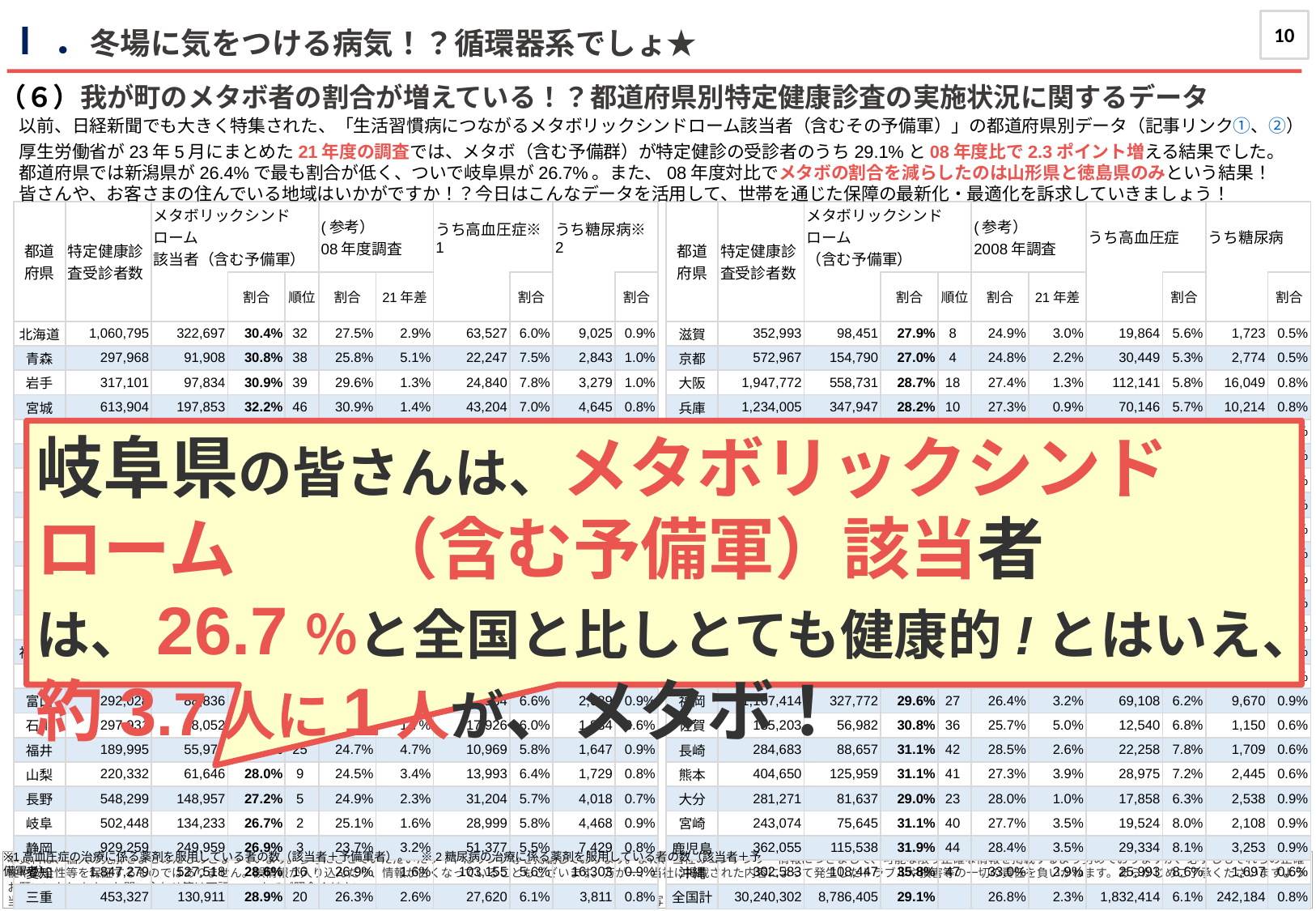

10
Ⅰ．冬場に気をつける病気！？循環器系でしょ★
journal
（６）我が町のメタボ者の割合が増えている！？都道府県別特定健康診査の実施状況に関するデータ
以前、日経新聞でも大きく特集された、「生活習慣病につながるメタボリックシンドローム該当者（含むその予備軍）」の都道府県別データ（記事リンク①、②）
厚生労働省が23年5月にまとめた21年度の調査では、メタボ（含む予備群）が特定健診の受診者のうち29.1%と08年度比で2.3ポイント増える結果でした。
都道府県では新潟県が26.4%で最も割合が低く、ついで岐阜県が26.7%。また、08年度対比でメタボの割合を減らしたのは山形県と徳島県のみという結果！
皆さんや、お客さまの住んでいる地域はいかがですか！？今日はこんなデータを活用して、世帯を通じた保障の最新化・最適化を訴求していきましょう！

| 都道 府県 | 特定健康診査受診者数 | メタボリックシンドローム 該当者（含む予備軍） |  |  | (参考） 08年度調査 |  | うち高血圧症※1 |  | うち糖尿病※2 |  |
| --- | --- | --- | --- | --- | --- | --- | --- | --- | --- | --- |
|  |  |  | 割合 | 順位 | 割合 | 21年差 |  | 割合 |  | 割合 |
| 北海道 | 1,060,795 | 322,697 | 30.4% | 32 | 27.5% | 2.9% | 63,527 | 6.0% | 9,025 | 0.9% |
| 青森 | 297,968 | 91,908 | 30.8% | 38 | 25.8% | 5.1% | 22,247 | 7.5% | 2,843 | 1.0% |
| 岩手 | 317,101 | 97,834 | 30.9% | 39 | 29.6% | 1.3% | 24,840 | 7.8% | 3,279 | 1.0% |
| 宮城 | 613,904 | 197,853 | 32.2% | 46 | 30.9% | 1.4% | 43,204 | 7.0% | 4,645 | 0.8% |
| 秋田 | 240,013 | 76,513 | 31.9% | 43 | 27.9% | 4.0% | 17,901 | 7.5% | 1,854 | 0.8% |
| 山形 | 315,667 | 86,853 | 27.5% | 7 | 27.8% | ▲0.3% | 22,135 | 7.0% | 2,686 | 0.9% |
| 福島 | 467,986 | 149,360 | 31.9% | 45 | 28.8% | 3.1% | 34,526 | 7.4% | 3,974 | 0.8% |
| 茨城 | 690,552 | 211,820 | 30.7% | 35 | 28.8% | 1.8% | 44,452 | 6.4% | 5,849 | 0.8% |
| 栃木 | 483,787 | 147,707 | 30.5% | 34 | 27.2% | 3.4% | 31,617 | 6.5% | 4,325 | 0.9% |
| 群馬 | 474,843 | 143,169 | 30.2% | 30 | 26.5% | 3.6% | 31,719 | 6.7% | 4,308 | 0.9% |
| 埼玉 | 1,745,269 | 519,262 | 29.8% | 28 | 27.1% | 2.7% | 106,841 | 6.1% | 13,496 | 0.8% |
| 千葉 | 1,471,828 | 443,723 | 30.1% | 29 | 27.1% | 3.1% | 90,632 | 6.2% | 11,573 | 0.8% |
| 東京 | 3,705,087 | 1,016,242 | 27.4% | 6 | 26.6% | 0.8% | 196,964 | 5.3% | 24,776 | 0.7% |
| 神奈川 | 2,169,278 | 619,135 | 28.5% | 15 | 26.3% | 2.3% | 118,276 | 5.5% | 15,041 | 0.7% |
| 新潟 | 608,183 | 160,660 | 26.4% | 1 | 24.8% | 1.6% | 35,548 | 5.8% | 4,385 | 0.7% |
| 富山 | 292,028 | 88,836 | 30.4% | 33 | 26.4% | 4.1% | 19,264 | 6.6% | 2,689 | 0.9% |
| 石川 | 297,931 | 88,052 | 29.6% | 26 | 27.9% | 1.7% | 17,926 | 6.0% | 1,834 | 0.6% |
| 福井 | 189,995 | 55,970 | 29.5% | 25 | 24.7% | 4.7% | 10,969 | 5.8% | 1,647 | 0.9% |
| 山梨 | 220,332 | 61,646 | 28.0% | 9 | 24.5% | 3.4% | 13,993 | 6.4% | 1,729 | 0.8% |
| 長野 | 548,299 | 148,957 | 27.2% | 5 | 24.9% | 2.3% | 31,204 | 5.7% | 4,018 | 0.7% |
| 岐阜 | 502,448 | 134,233 | 26.7% | 2 | 25.1% | 1.6% | 28,999 | 5.8% | 4,468 | 0.9% |
| 静岡 | 929,259 | 249,959 | 26.9% | 3 | 23.7% | 3.2% | 51,377 | 5.5% | 7,429 | 0.8% |
| 愛知 | 1,847,279 | 527,518 | 28.6% | 16 | 26.9% | 1.6% | 103,155 | 5.6% | 16,303 | 0.9% |
| 三重 | 453,327 | 130,911 | 28.9% | 20 | 26.3% | 2.6% | 27,620 | 6.1% | 3,811 | 0.8% |
| 都道 府県 | 特定健康診査受診者数 | メタボリックシンドローム （含む予備軍） |  |  | (参考） 2008年調査 |  | うち高血圧症 |  | うち糖尿病 |  |
| --- | --- | --- | --- | --- | --- | --- | --- | --- | --- | --- |
|  |  |  | 割合 | 順位 | 割合 | 21年差 |  | 割合 |  | 割合 |
| 滋賀 | 352,993 | 98,451 | 27.9% | 8 | 24.9% | 3.0% | 19,864 | 5.6% | 1,723 | 0.5% |
| 京都 | 572,967 | 154,790 | 27.0% | 4 | 24.8% | 2.2% | 30,449 | 5.3% | 2,774 | 0.5% |
| 大阪 | 1,947,772 | 558,731 | 28.7% | 18 | 27.4% | 1.3% | 112,141 | 5.8% | 16,049 | 0.8% |
| 兵庫 | 1,234,005 | 347,947 | 28.2% | 10 | 27.3% | 0.9% | 70,146 | 5.7% | 10,214 | 0.8% |
| 奈良 | 288,467 | 81,732 | 28.3% | 11 | 25.7% | 2.6% | 17,293 | 6.0% | 2,351 | 0.8% |
| 和歌山 | 203,579 | 62,664 | 30.8% | 37 | 28.1% | 2.7% | 14,710 | 7.2% | 1,746 | 0.9% |
| 鳥取 | 131,086 | 37,205 | 28.4% | 12 | 21.8% | 6.6% | 7,966 | 6.1% | 856 | 0.7% |
| 島根 | 170,901 | 48,638 | 28.5% | 13 | 25.0% | 3.5% | 11,145 | 6.5% | 1,258 | 0.7% |
| 岡山 | 423,193 | 122,349 | 28.9% | 21 | 26.1% | 2.8% | 23,788 | 5.6% | 3,367 | 0.8% |
| 広島 | 625,663 | 181,448 | 29.0% | 22 | 25.1% | 3.9% | 35,261 | 5.6% | 5,259 | 0.8% |
| 山口 | 296,354 | 84,837 | 28.6% | 17 | 25.1% | 3.5% | 18,214 | 6.1% | 2,165 | 0.7% |
| 徳島 | 171,805 | 48,950 | 28.5% | 14 | 28.8% | ▲0.3% | 11,756 | 6.8% | 1,421 | 0.8% |
| 香川 | 236,624 | 69,250 | 29.3% | 24 | 26.7% | 2.5% | 14,942 | 6.3% | 1,397 | 0.6% |
| 愛媛 | 305,872 | 87,892 | 28.7% | 19 | 26.8% | 2.0% | 18,210 | 6.0% | 2,462 | 0.8% |
| 高知 | 164,929 | 50,066 | 30.4% | 31 | 27.9% | 2.4% | 12,003 | 7.3% | 1,820 | 1.1% |
| 福岡 | 1,107,414 | 327,772 | 29.6% | 27 | 26.4% | 3.2% | 69,108 | 6.2% | 9,670 | 0.9% |
| 佐賀 | 185,203 | 56,982 | 30.8% | 36 | 25.7% | 5.0% | 12,540 | 6.8% | 1,150 | 0.6% |
| 長崎 | 284,683 | 88,657 | 31.1% | 42 | 28.5% | 2.6% | 22,258 | 7.8% | 1,709 | 0.6% |
| 熊本 | 404,650 | 125,959 | 31.1% | 41 | 27.3% | 3.9% | 28,975 | 7.2% | 2,445 | 0.6% |
| 大分 | 281,271 | 81,637 | 29.0% | 23 | 28.0% | 1.0% | 17,858 | 6.3% | 2,538 | 0.9% |
| 宮崎 | 243,074 | 75,645 | 31.1% | 40 | 27.7% | 3.5% | 19,524 | 8.0% | 2,108 | 0.9% |
| 鹿児島 | 362,055 | 115,538 | 31.9% | 44 | 28.4% | 3.5% | 29,334 | 8.1% | 3,253 | 0.9% |
| 沖縄 | 302,583 | 108,447 | 35.8% | 47 | 33.0% | 2.9% | 25,993 | 8.6% | 1,697 | 0.6% |
| 全国計 | 30,240,302 | 8,786,405 | 29.1% |  | 26.8% | 2.3% | 1,832,414 | 6.1% | 242,184 | 0.8% |
岐阜県の皆さんは、メタボリックシンドローム　　（含む予備軍）該当者は、26.7％と全国と比しとても健康的!とはいえ、約3.7人に1人が、メタボ！
※1高血圧症の治療に係る薬剤を服用している者の数（該当者＋予備軍者）。　※2糖尿病の治療に係る薬剤を服用している者の数（該当者＋予備軍者）